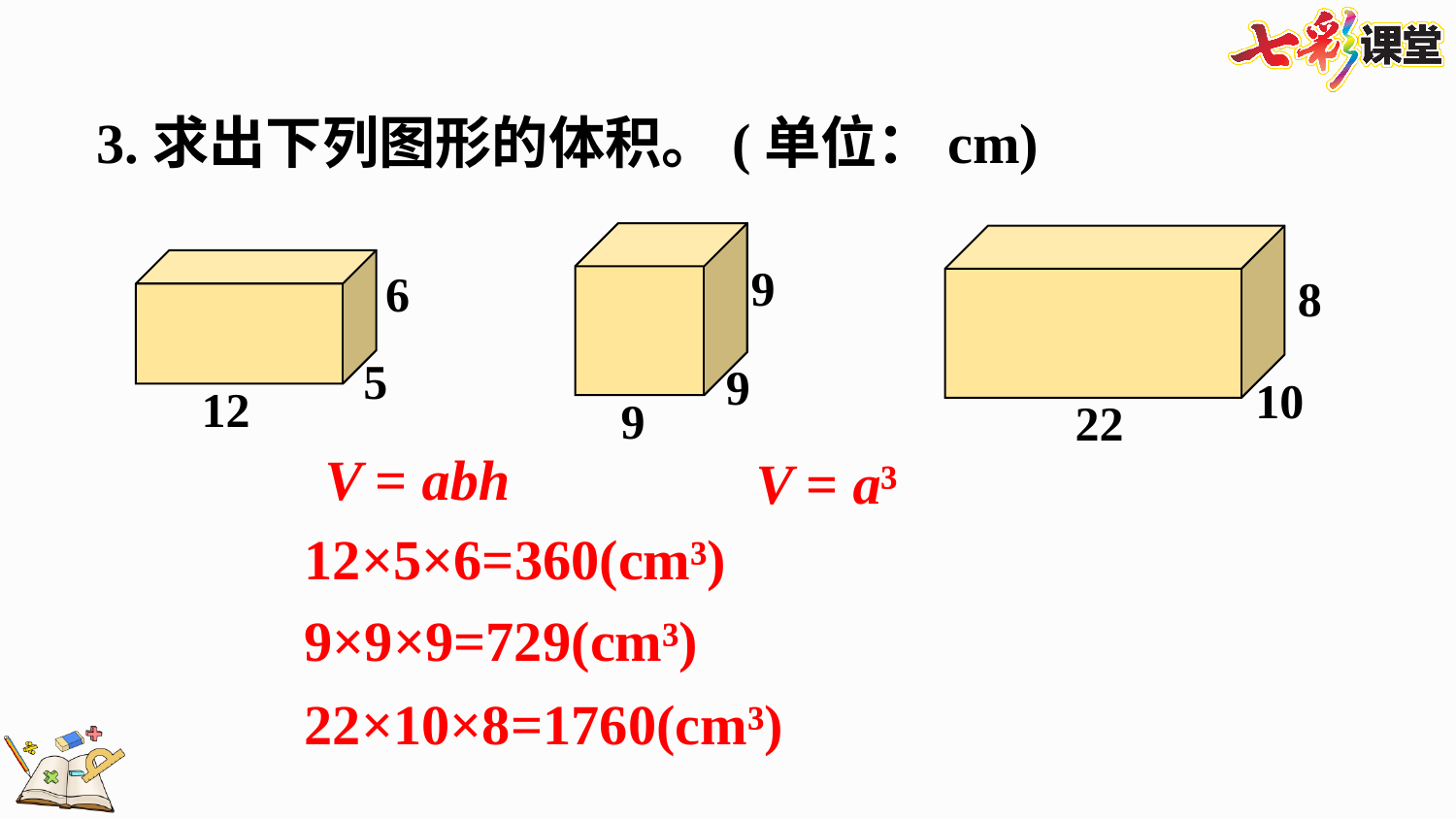

3.求出下列图形的体积。(单位：cm)

9
6
8
5
9
10
12
9
22
V = abh
V = a³
12×5×6=360(cm³)
9×9×9=729(cm³)
22×10×8=1760(cm³)